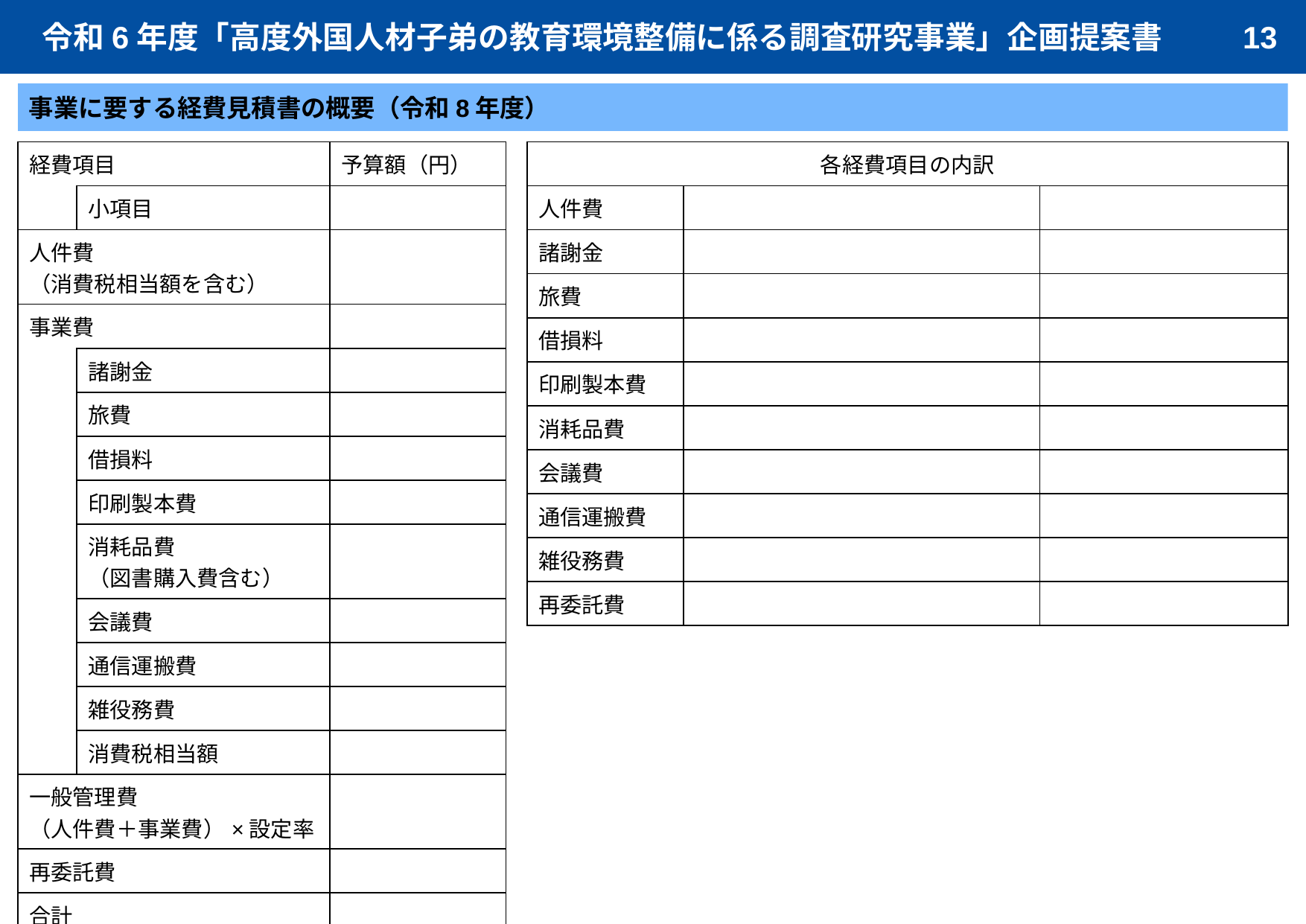

令和6年度「高度外国人材子弟の教育環境整備に係る調査研究事業」企画提案書
13
事業に要する経費見積書の概要（令和8年度）
| 経費項目 |  | 予算額（円） |
| --- | --- | --- |
|  | 小項目 |  |
| 人件費 （消費税相当額を含む） |  |  |
| 事業費 |  |  |
|  | 諸謝金 |  |
|  | 旅費 |  |
|  | 借損料 |  |
|  | 印刷製本費 |  |
|  | 消耗品費 （図書購入費含む） |  |
|  | 会議費 |  |
|  | 通信運搬費 |  |
|  | 雑役務費 |  |
|  | 消費税相当額 |  |
| 一般管理費 （人件費＋事業費）×設定率 |  |  |
| 再委託費 |  |  |
| 合計 |  |  |
| 各経費項目の内訳 |  |  |
| --- | --- | --- |
| 人件費 |  |  |
| 諸謝金 |  |  |
| 旅費 |  |  |
| 借損料 |  |  |
| 印刷製本費 |  |  |
| 消耗品費 |  |  |
| 会議費 |  |  |
| 通信運搬費 |  |  |
| 雑役務費 |  |  |
| 再委託費 |  |  |